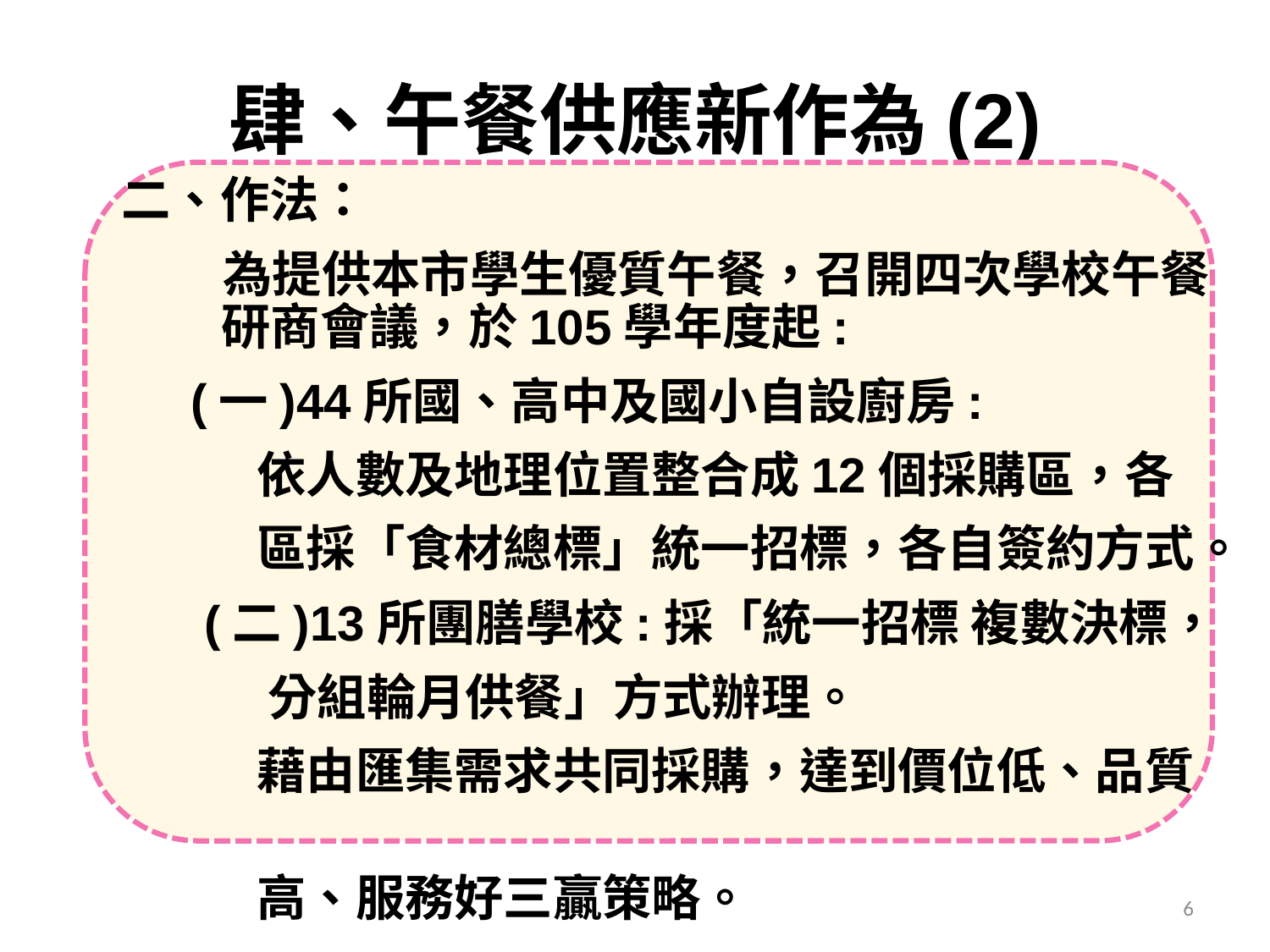

# 肆、午餐供應新作為(2)

二、作法：
        為提供本市學生優質午餐，召開四次學校午餐研商會議，於105學年度起:
     (一)44所國、高中及國小自設廚房:
           依人數及地理位置整合成12個採購區，各
           區採「食材總標」統一招標，各自簽約方式。
      (二)13所團膳學校:採「統一招標 複數決標，
            分組輪月供餐」方式辦理。
           藉由匯集需求共同採購，達到價位低、品質
           高、服務好三贏策略。
6